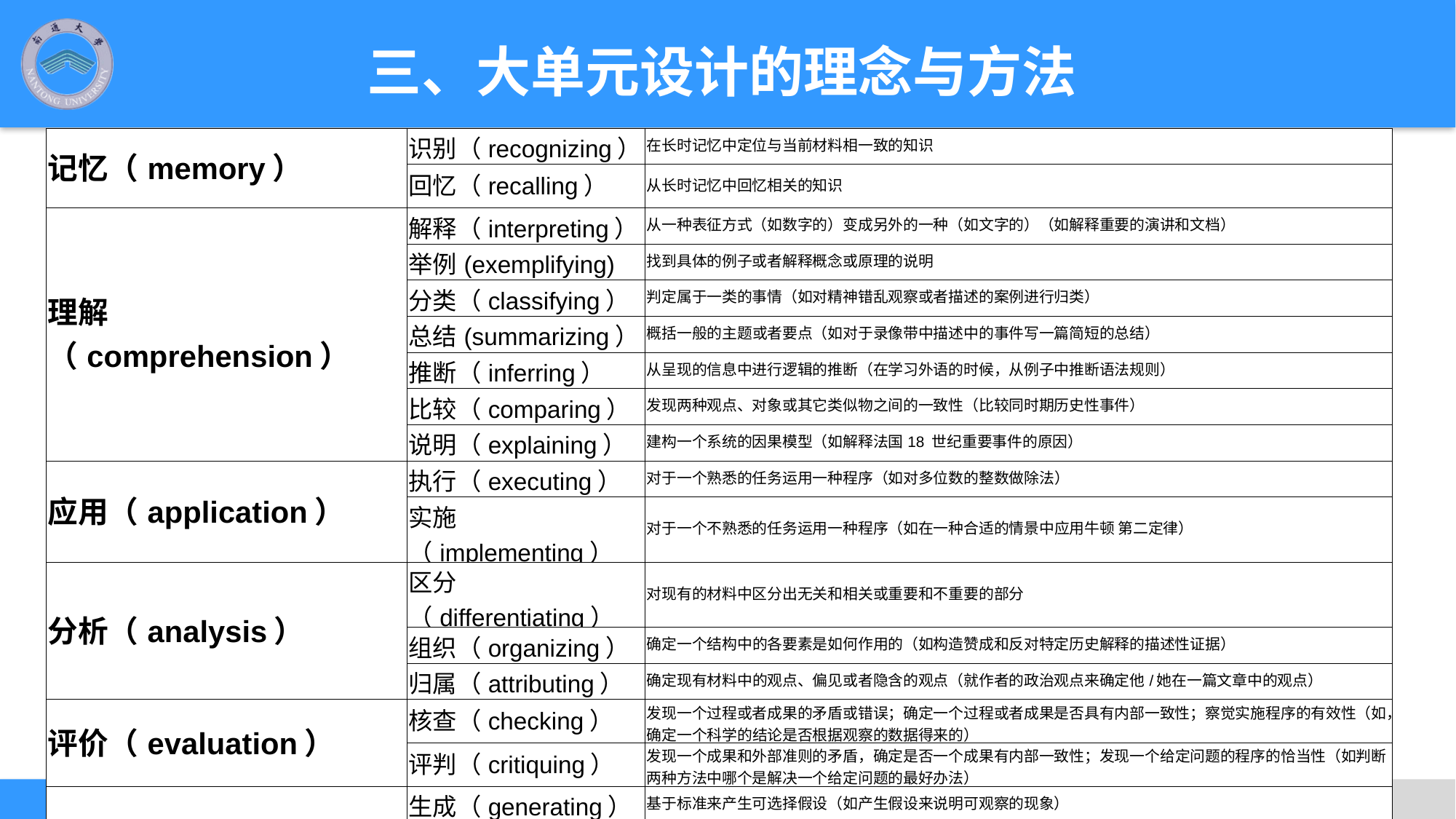

三、大单元设计的理念与方法
| 记忆（memory） | 识别（recognizing） | 在长时记忆中定位与当前材料相一致的知识 |
| --- | --- | --- |
|  | 回忆（recalling） | 从长时记忆中回忆相关的知识 |
| 理解（comprehension） | 解释（interpreting） | 从一种表征方式（如数字的）变成另外的一种（如文字的）（如解释重要的演讲和文档） |
|  | 举例(exemplifying) | 找到具体的例子或者解释概念或原理的说明 |
|  | 分类（classifying） | 判定属于一类的事情（如对精神错乱观察或者描述的案例进行归类） |
|  | 总结(summarizing） | 概括一般的主题或者要点（如对于录像带中描述中的事件写一篇简短的总结） |
|  | 推断（inferring） | 从呈现的信息中进行逻辑的推断（在学习外语的时候，从例子中推断语法规则） |
|  | 比较（comparing） | 发现两种观点、对象或其它类似物之间的一致性（比较同时期历史性事件） |
|  | 说明（explaining） | 建构一个系统的因果模型（如解释法国18 世纪重要事件的原因） |
| 应用（application） | 执行（executing） | 对于一个熟悉的任务运用一种程序（如对多位数的整数做除法） |
|  | 实施（implementing） | 对于一个不熟悉的任务运用一种程序（如在一种合适的情景中应用牛顿 第二定律） |
| 分析（analysis） | 区分（differentiating） | 对现有的材料中区分出无关和相关或重要和不重要的部分 |
|  | 组织（organizing） | 确定一个结构中的各要素是如何作用的（如构造赞成和反对特定历史解释的描述性证据） |
|  | 归属（attributing） | 确定现有材料中的观点、偏见或者隐含的观点（就作者的政治观点来确定他/她在一篇文章中的观点） |
| 评价（evaluation） | 核查（checking） | 发现一个过程或者成果的矛盾或错误；确定一个过程或者成果是否具有内部一致性；察觉实施程序的有效性（如，确定一个科学的结论是否根据观察的数据得来的） |
|  | 评判（critiquing） | 发现一个成果和外部准则的矛盾，确定是否一个成果有内部一致性；发现一个给定问题的程序的恰当性（如判断两种方法中哪个是解决一个给定问题的最好办法） |
| 创造（creation） | 生成（generating） | 基于标准来产生可选择假设（如产生假设来说明可观察的现象） |
|  | 规划（planning） | 为完成某些任务设计一种程序（如对于给定的历史主题来设计一篇研究论文） |
|  | 创作（creating） | 发明一个产品（为专门的目的建造一个生活环境） |
（二）设计方法：目标确立